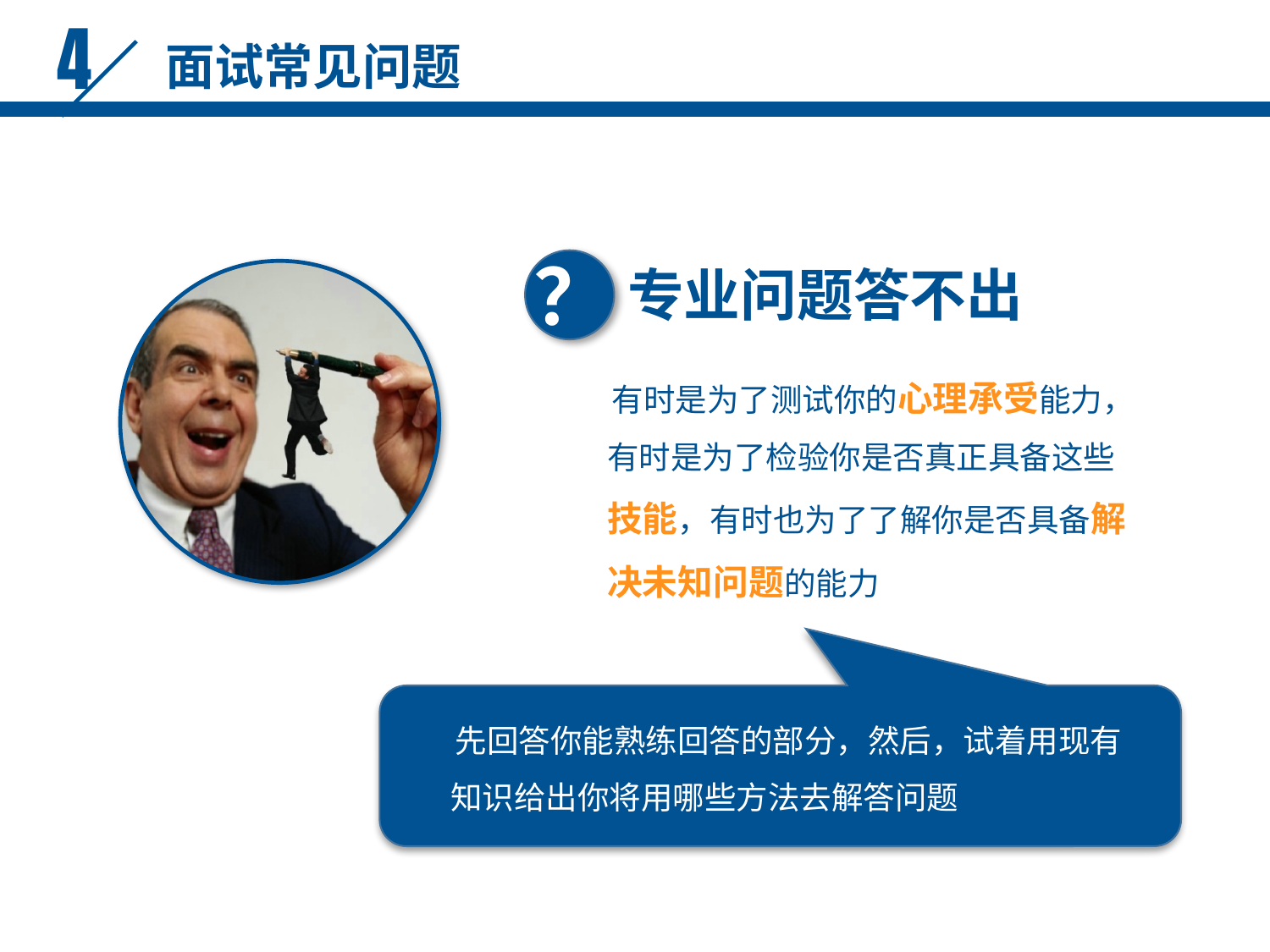

4
面试常见问题

？

专业问题答不出

    有时是为了测试你的心理承受能力，有时是为了检验你是否真正具备这些技能，有时也为了了解你是否具备解决未知问题的能力

    先回答你能熟练回答的部分，然后，试着用现有知识给出你将用哪些方法去解答问题